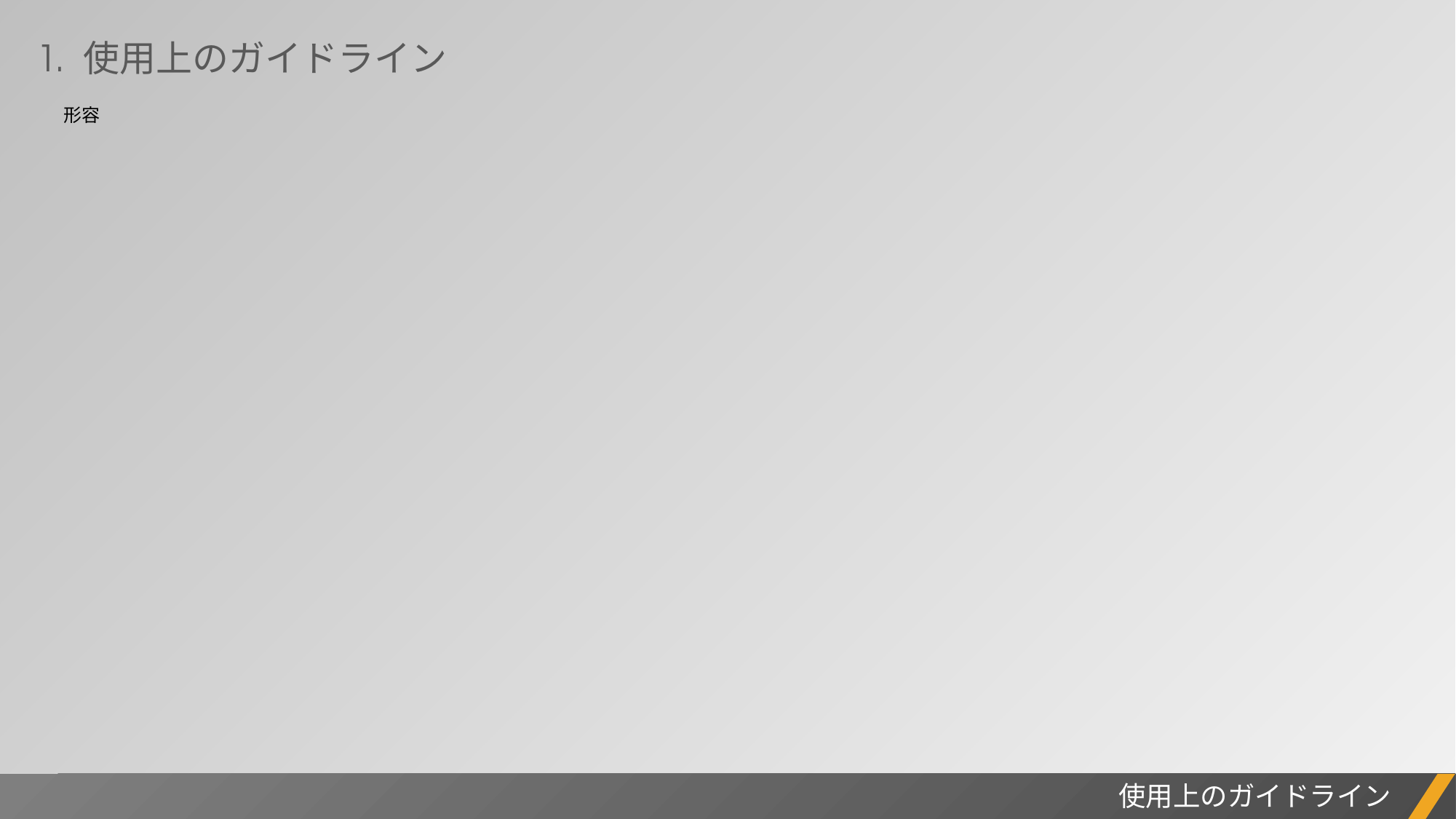

1. 使用上のガイドライン
形容
使用上のガイドライン
プロジェクトレポート